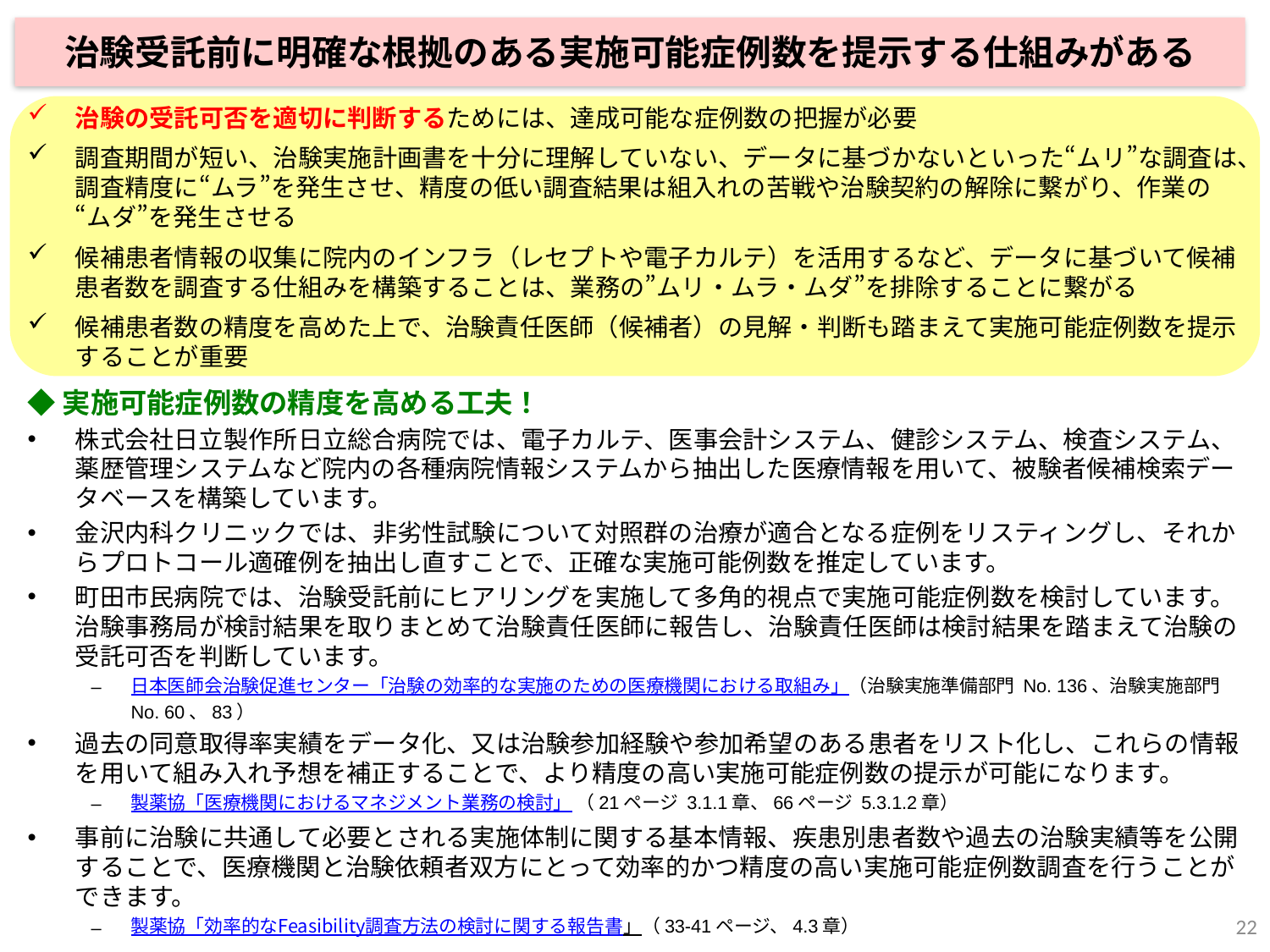

治験受託前に明確な根拠のある実施可能症例数を提示する仕組みがある

治験の受託可否を適切に判断するためには、達成可能な症例数の把握が必要
調査期間が短い、治験実施計画書を十分に理解していない、データに基づかないといった“ムリ”な調査は、調査精度に“ムラ”を発生させ、精度の低い調査結果は組入れの苦戦や治験契約の解除に繋がり、作業の“ムダ”を発生させる
候補患者情報の収集に院内のインフラ（レセプトや電子カルテ）を活用するなど、データに基づいて候補患者数を調査する仕組みを構築することは、業務の”ムリ・ムラ・ムダ”を排除することに繋がる
候補患者数の精度を高めた上で、治験責任医師（候補者）の見解・判断も踏まえて実施可能症例数を提示することが重要

◆実施可能症例数の精度を高める工夫！
株式会社日立製作所日立総合病院では、電子カルテ、医事会計システム、健診システム、検査システム、薬歴管理システムなど院内の各種病院情報システムから抽出した医療情報を用いて、被験者候補検索データベースを構築しています。
金沢内科クリニックでは、非劣性試験について対照群の治療が適合となる症例をリスティングし、それからプロトコール適確例を抽出し直すことで、正確な実施可能例数を推定しています。
町田市民病院では、治験受託前にヒアリングを実施して多角的視点で実施可能症例数を検討しています。治験事務局が検討結果を取りまとめて治験責任医師に報告し、治験責任医師は検討結果を踏まえて治験の受託可否を判断しています。
日本医師会治験促進センター「治験の効率的な実施のための医療機関における取組み」（治験実施準備部門 No. 136、治験実施部門 No. 60、83）
過去の同意取得率実績をデータ化、又は治験参加経験や参加希望のある患者をリスト化し、これらの情報を用いて組み入れ予想を補正することで、より精度の高い実施可能症例数の提示が可能になります。
製薬協「医療機関におけるマネジメント業務の検討」 （21ページ 3.1.1章、66ページ 5.3.1.2章）
事前に治験に共通して必要とされる実施体制に関する基本情報、疾患別患者数や過去の治験実績等を公開することで、医療機関と治験依頼者双方にとって効率的かつ精度の高い実施可能症例数調査を行うことができます。
製薬協「効率的なFeasibility調査方法の検討に関する報告書」（33-41ページ、4.3章）
22